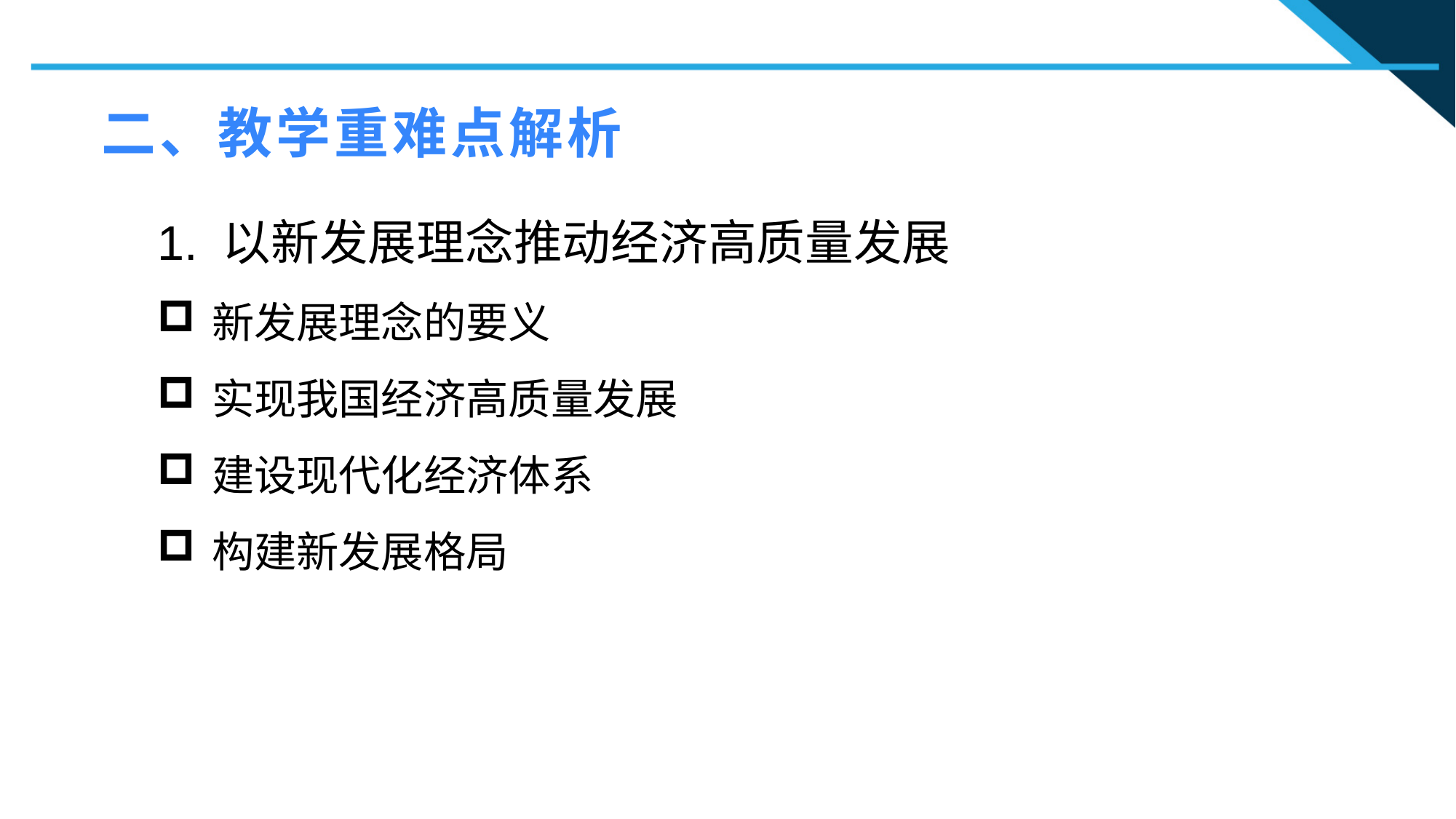

二、教学重难点解析
1. 以新发展理念推动经济高质量发展
新发展理念的要义
实现我国经济高质量发展
建设现代化经济体系
构建新发展格局

1
2
2
n